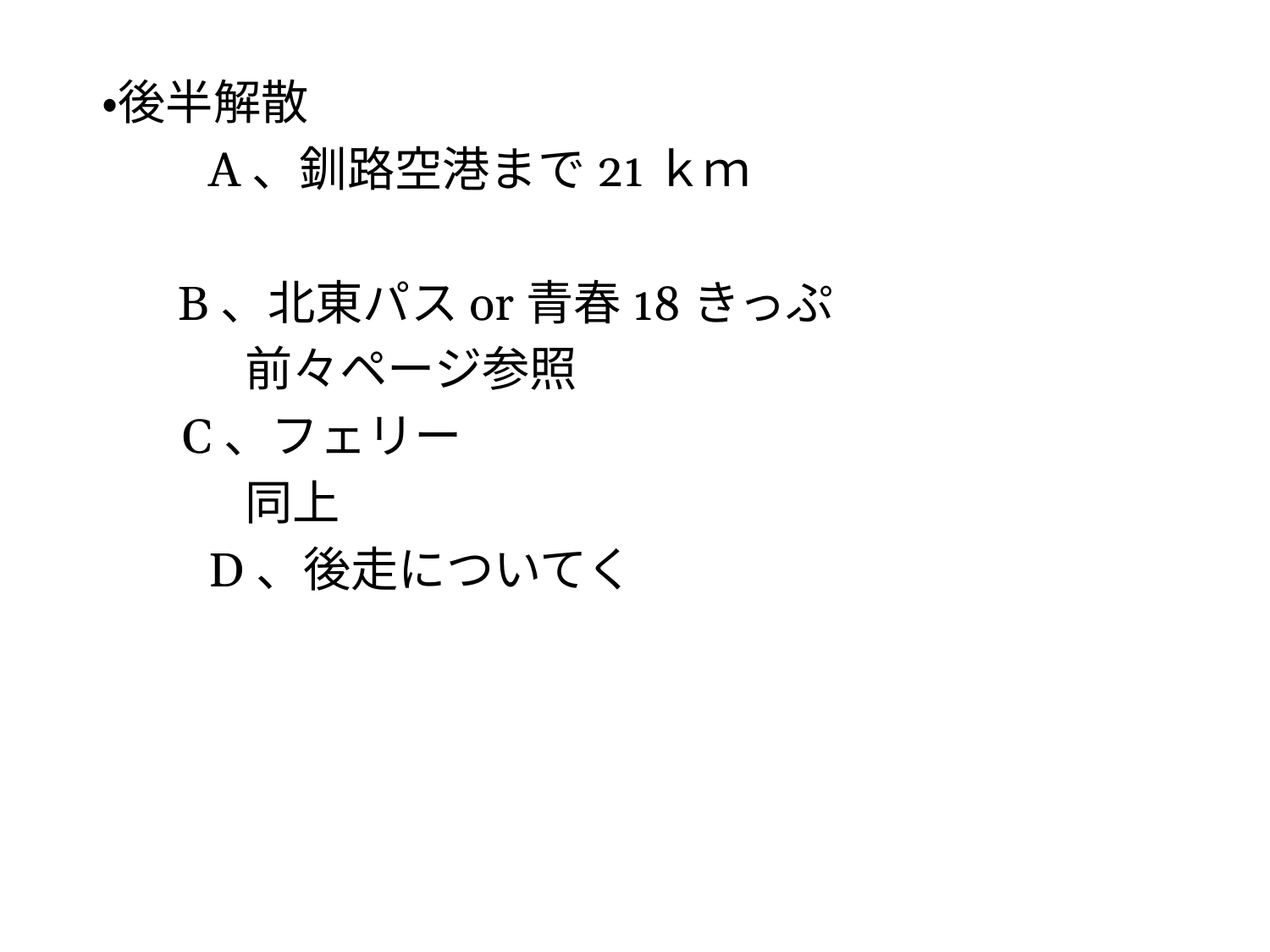

#
　・後半解散
　　　A、釧路空港まで21ｋｍ

     　B、北東パスor青春18きっぷ
　　　　前々ページ参照
　　  C、フェリー
　　　　同上
　　　D、後走についてく